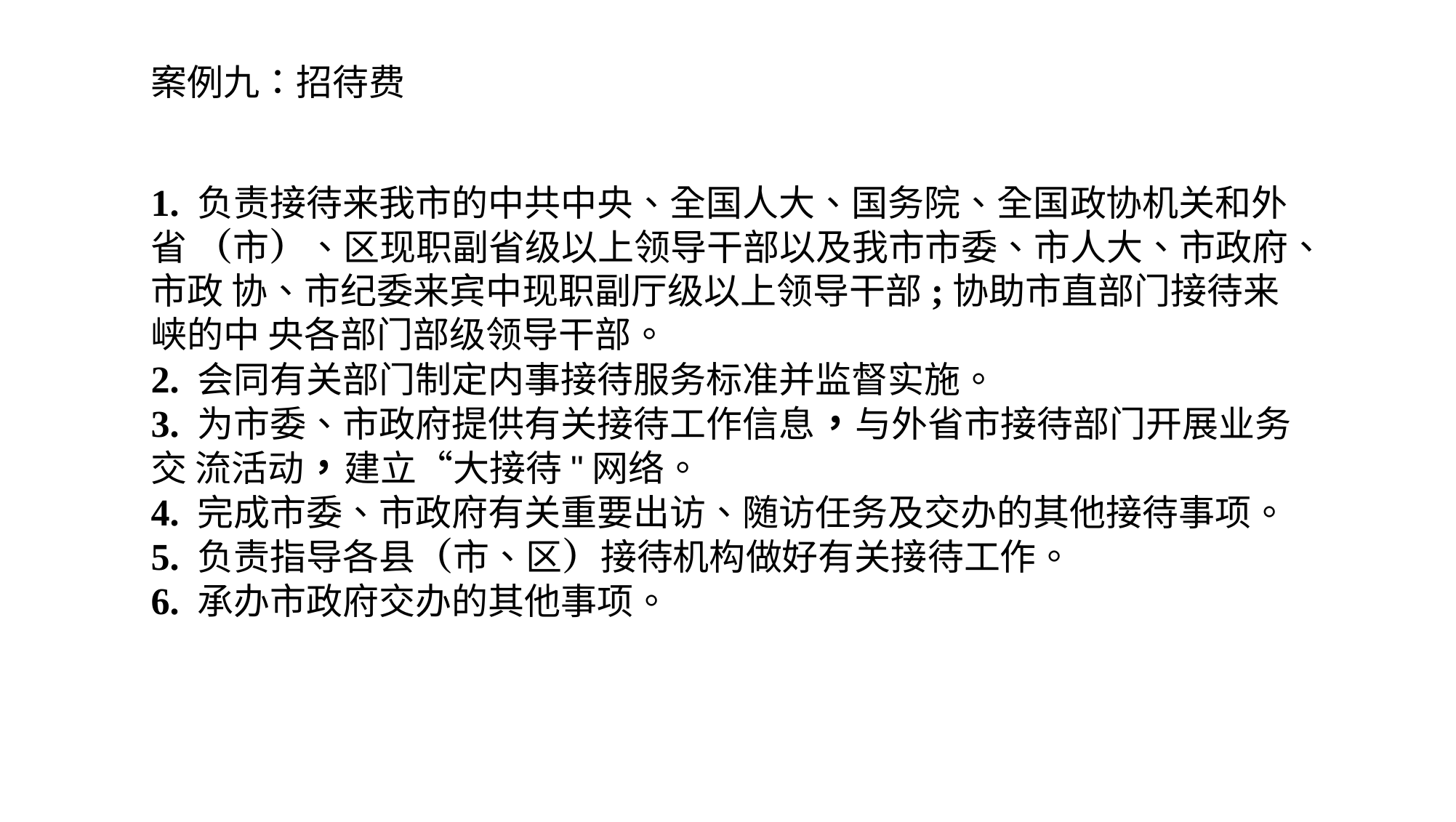

案例九：招待费
1. 负责接待来我市的中共中央、全国人大、国务院、全国政协机关和外省 （市）、区现职副省级以上领导干部以及我市市委、市人大、市政府、市政 协、市纪委来宾中现职副厅级以上领导干部;协助市直部门接待来峡的中 央各部门部级领导干部。
2. 会同有关部门制定内事接待服务标准并监督实施。
3. 为市委、市政府提供有关接待工作信息，与外省市接待部门开展业务交 流活动，建立“大接待"网络。
4. 完成市委、市政府有关重要出访、随访任务及交办的其他接待事项。
5. 负责指导各县（市、区）接待机构做好有关接待工作。
6. 承办市政府交办的其他事项。